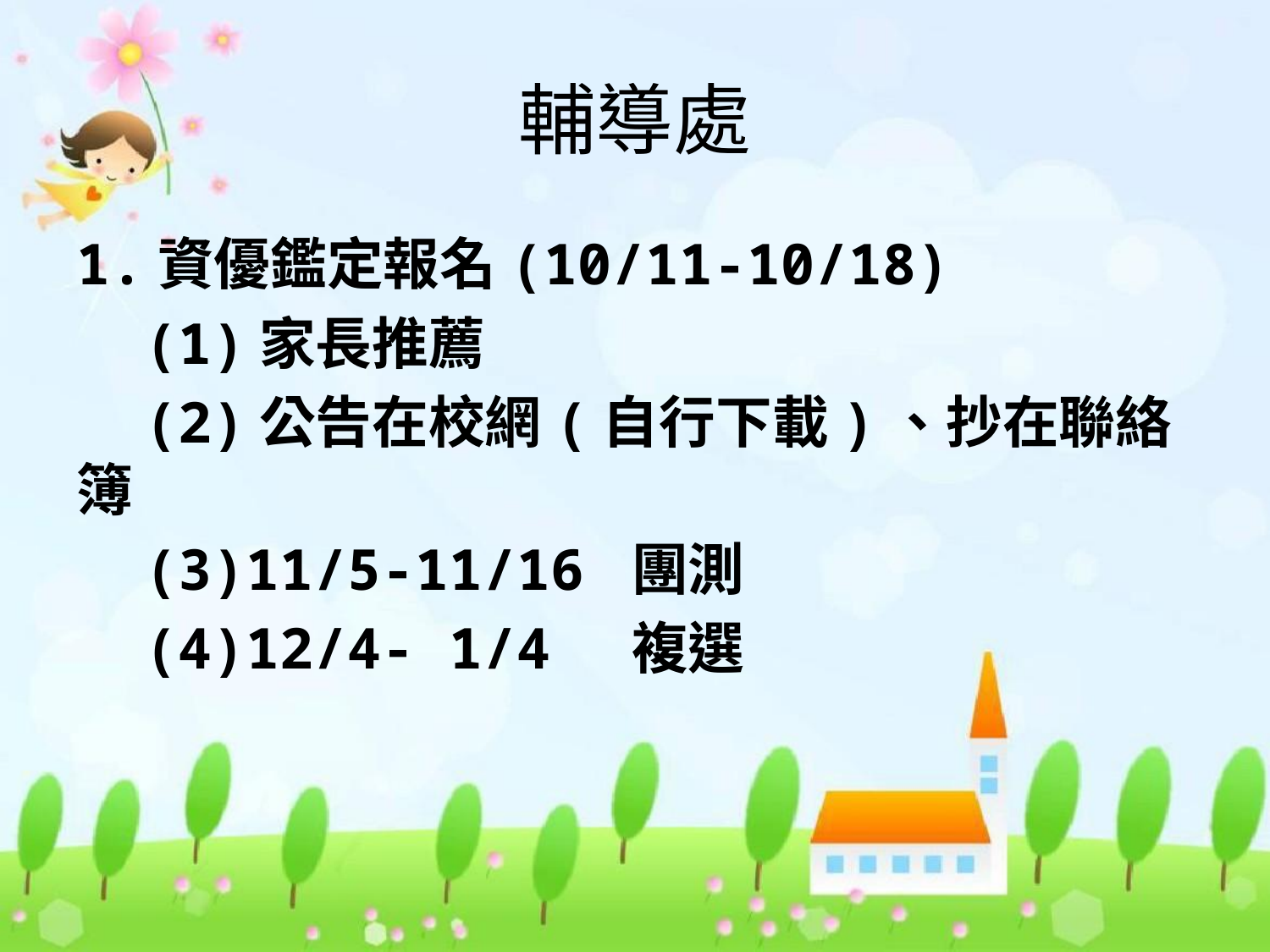

# 輔導處
1.資優鑑定報名(10/11-10/18)
  (1)家長推薦
  (2)公告在校網(自行下載)、抄在聯絡簿
  (3)11/5-11/16 團測
  (4)12/4- 1/4  複選